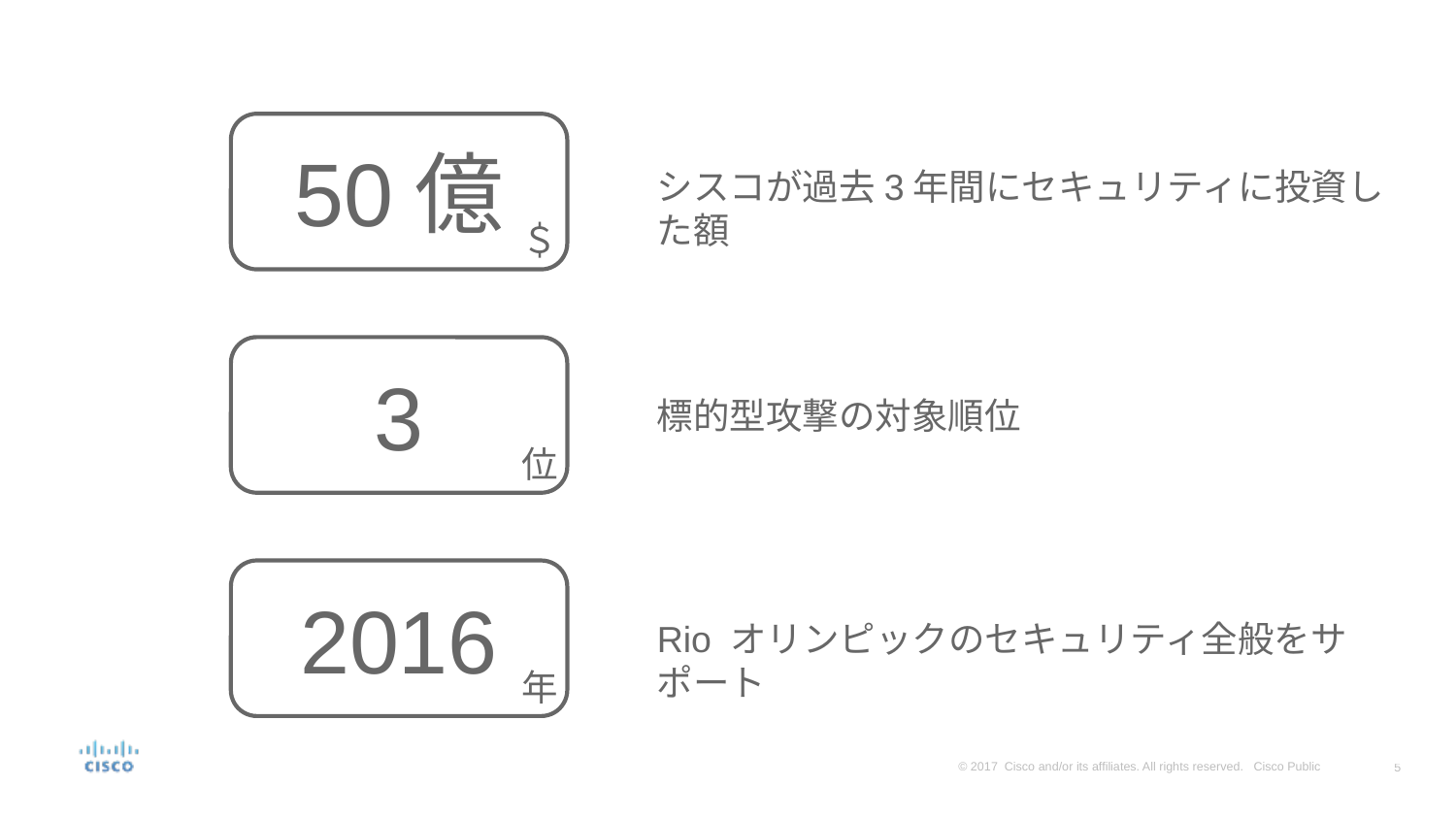

50億
シスコが過去3年間にセキュリティに投資した額
＄
3
標的型攻撃の対象順位
位
2016
Rio オリンピックのセキュリティ全般をサポート
年